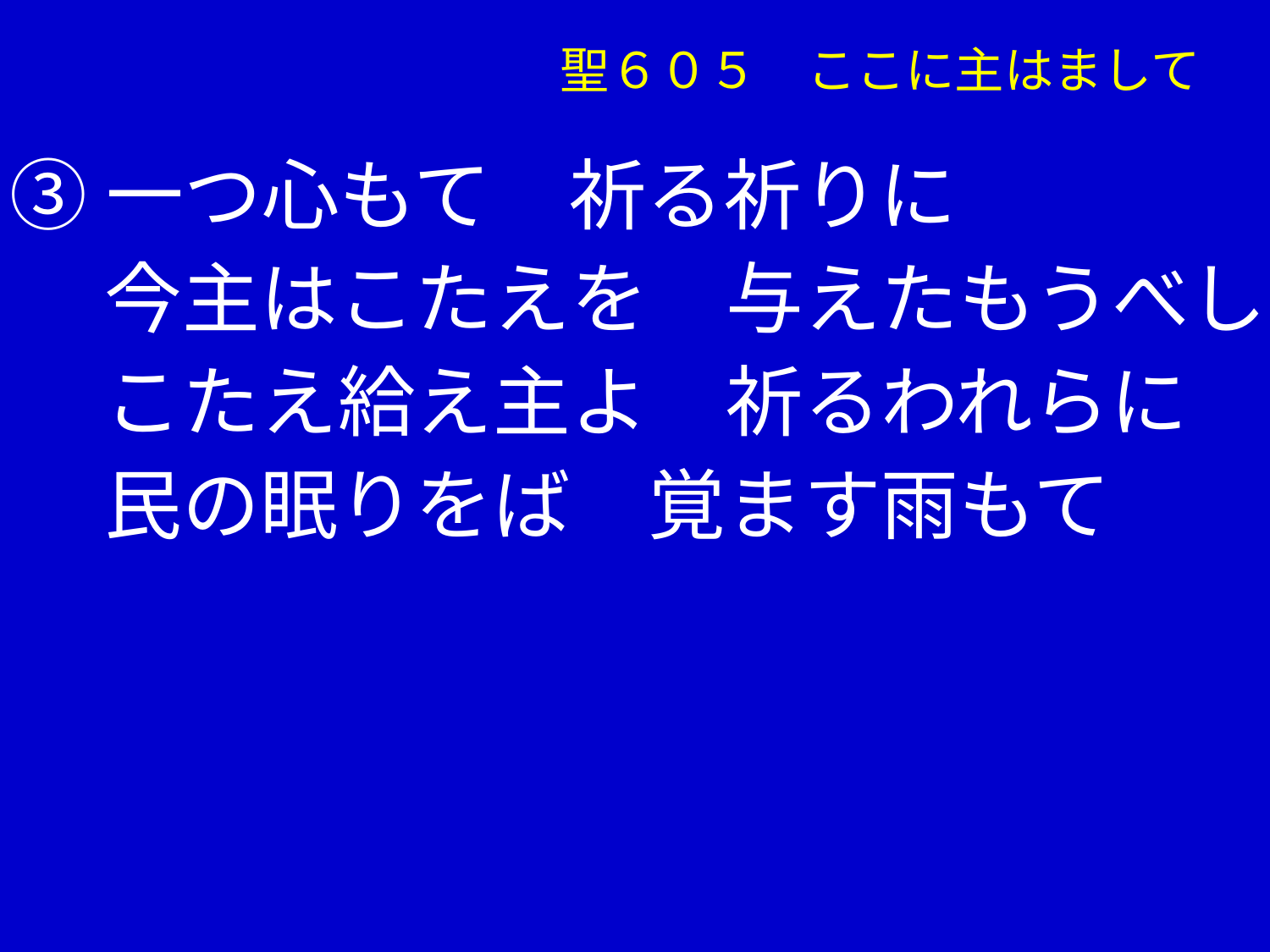

聖６０５　ここに主はまして
③一つ心もて　祈る祈りに
　 今主はこたえを　与えたもうべし
　 こたえ給え主よ　祈るわれらに
　 民の眠りをば　覚ます雨もて